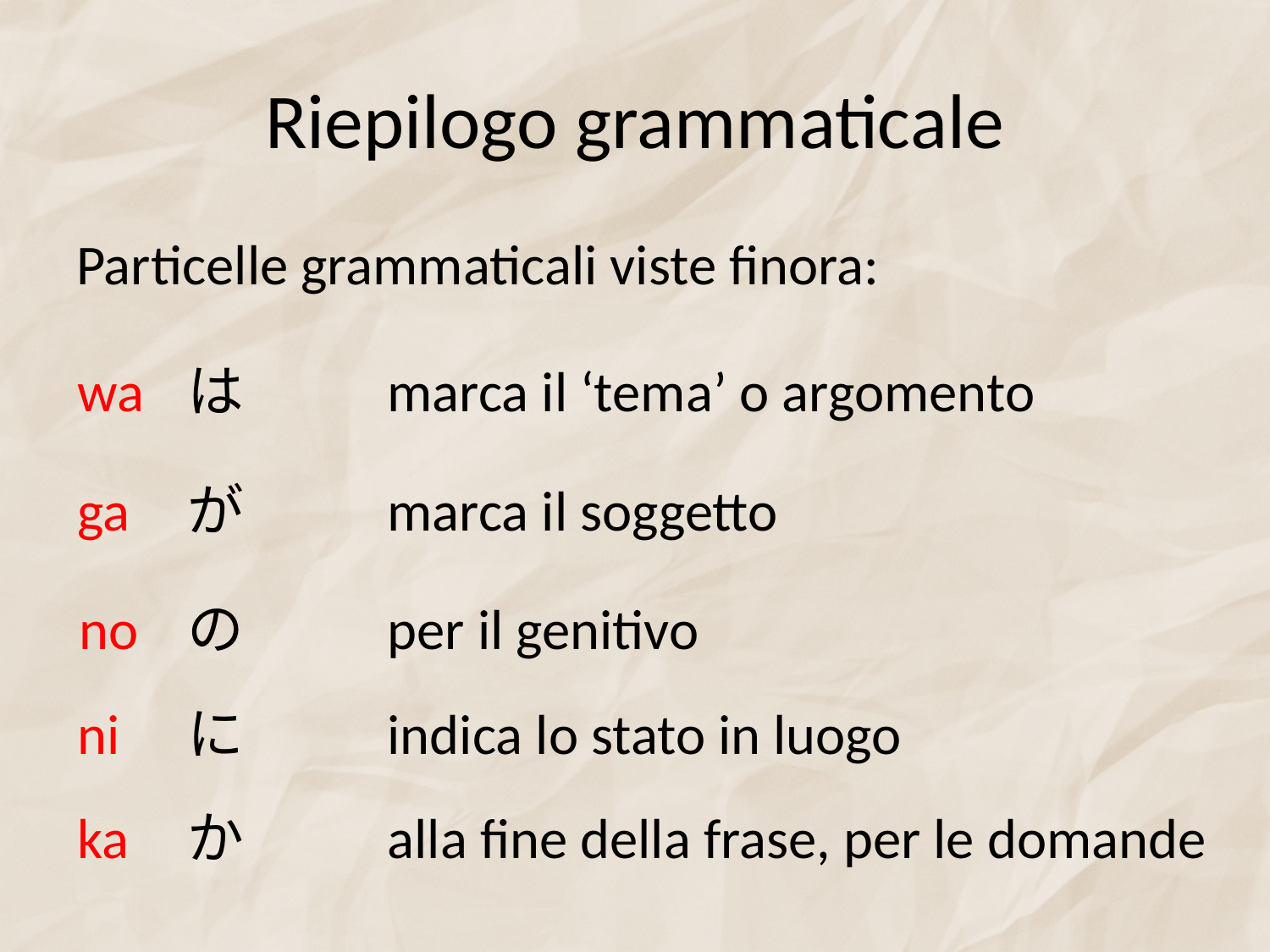

# Riepilogo grammaticale
Particelle grammaticali viste finora:
wa
は
marca il ‘tema’ o argomento
ga
が
marca il soggetto
no
の
per il genitivo
ni
に
indica lo stato in luogo
ka
か
alla fine della frase, per le domande